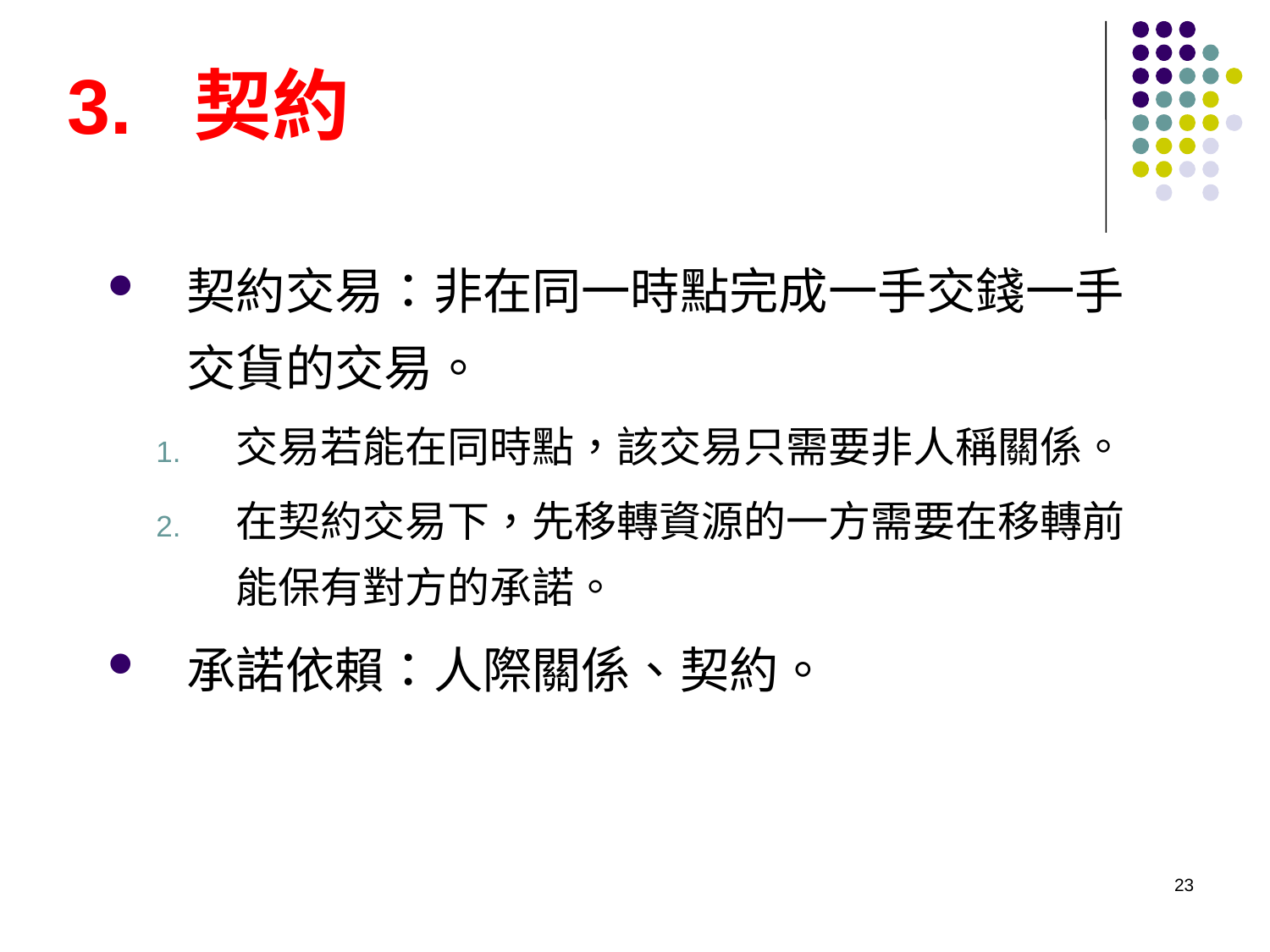

# 3.  契約
契約交易：非在同一時點完成一手交錢一手交貨的交易。
交易若能在同時點，該交易只需要非人稱關係。
在契約交易下，先移轉資源的一方需要在移轉前能保有對方的承諾。
承諾依賴：人際關係、契約。
23